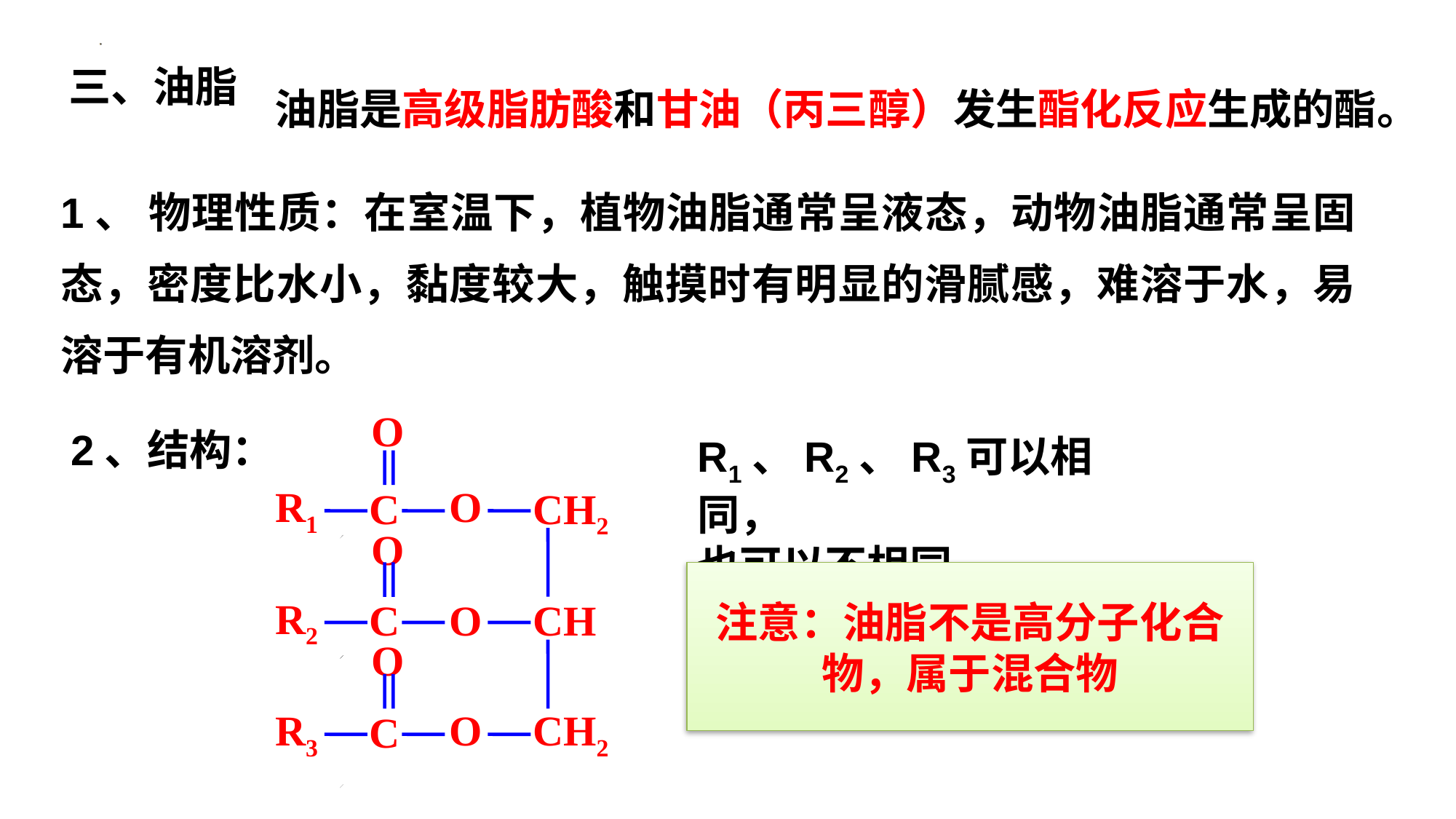

三、油脂
油脂是高级脂肪酸和甘油（丙三醇）发生酯化反应生成的酯。
1、 物理性质：在室温下，植物油脂通常呈液态，动物油脂通常呈固态，密度比水小，黏度较大，触摸时有明显的滑腻感，难溶于水，易溶于有机溶剂。
 O

R1
 O
C
CH2

 O

R2
C
 O
CH

 O

R3
 O
CH2
C

2、结构：
R1、R2、R3可以相同，
也可以不相同
注意：油脂不是高分子化合物，属于混合物